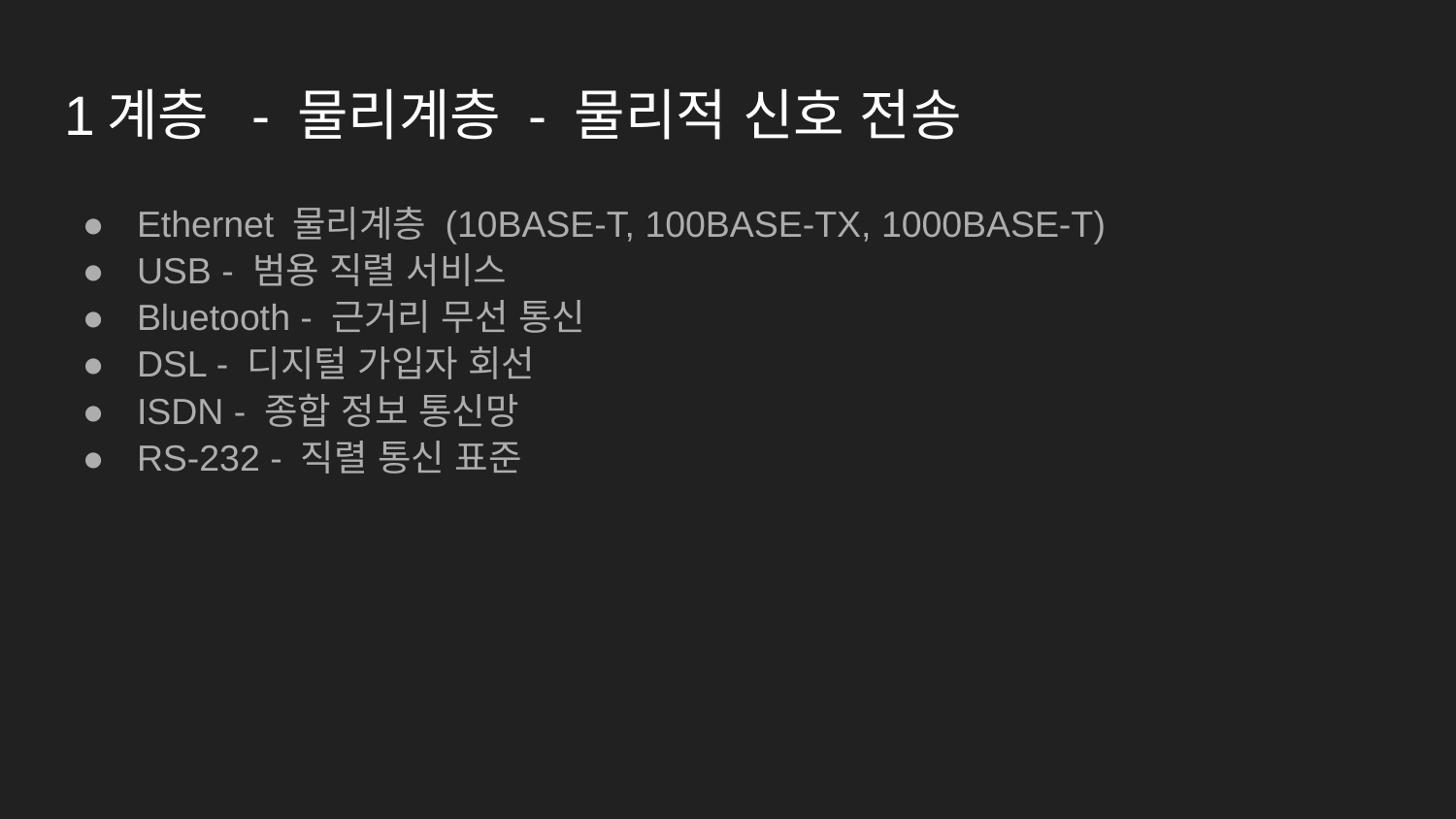

# 1계층  - 물리계층 - 물리적 신호 전송
Ethernet 물리계층 (10BASE-T, 100BASE-TX, 1000BASE-T)
USB - 범용 직렬 서비스
Bluetooth - 근거리 무선 통신
DSL - 디지털 가입자 회선
ISDN - 종합 정보 통신망
RS-232 - 직렬 통신 표준